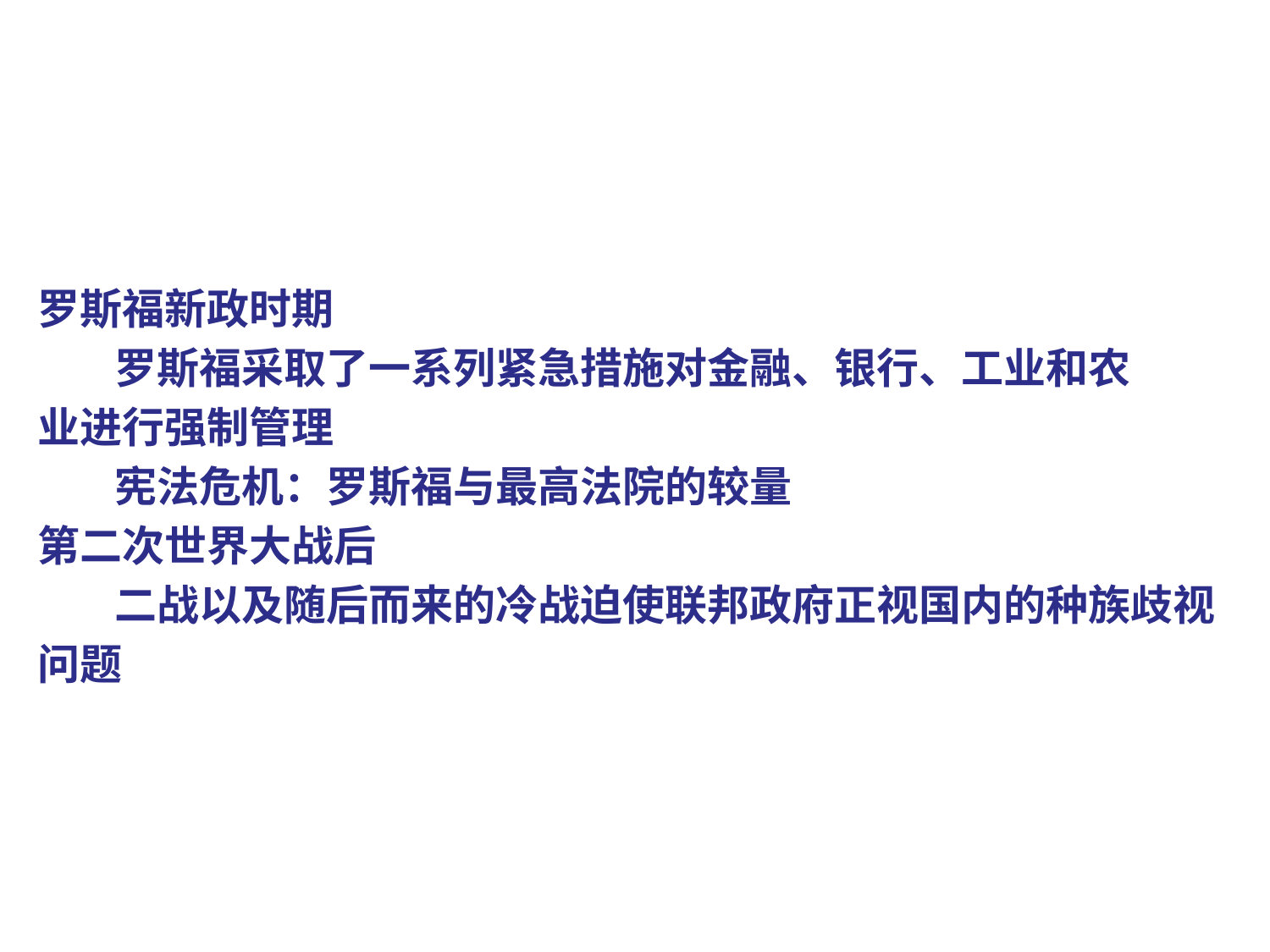

罗斯福新政时期
       罗斯福采取了一系列紧急措施对金融、银行、工业和农
业进行强制管理
       宪法危机：罗斯福与最高法院的较量
第二次世界大战后
       二战以及随后而来的冷战迫使联邦政府正视国内的种族歧视
问题